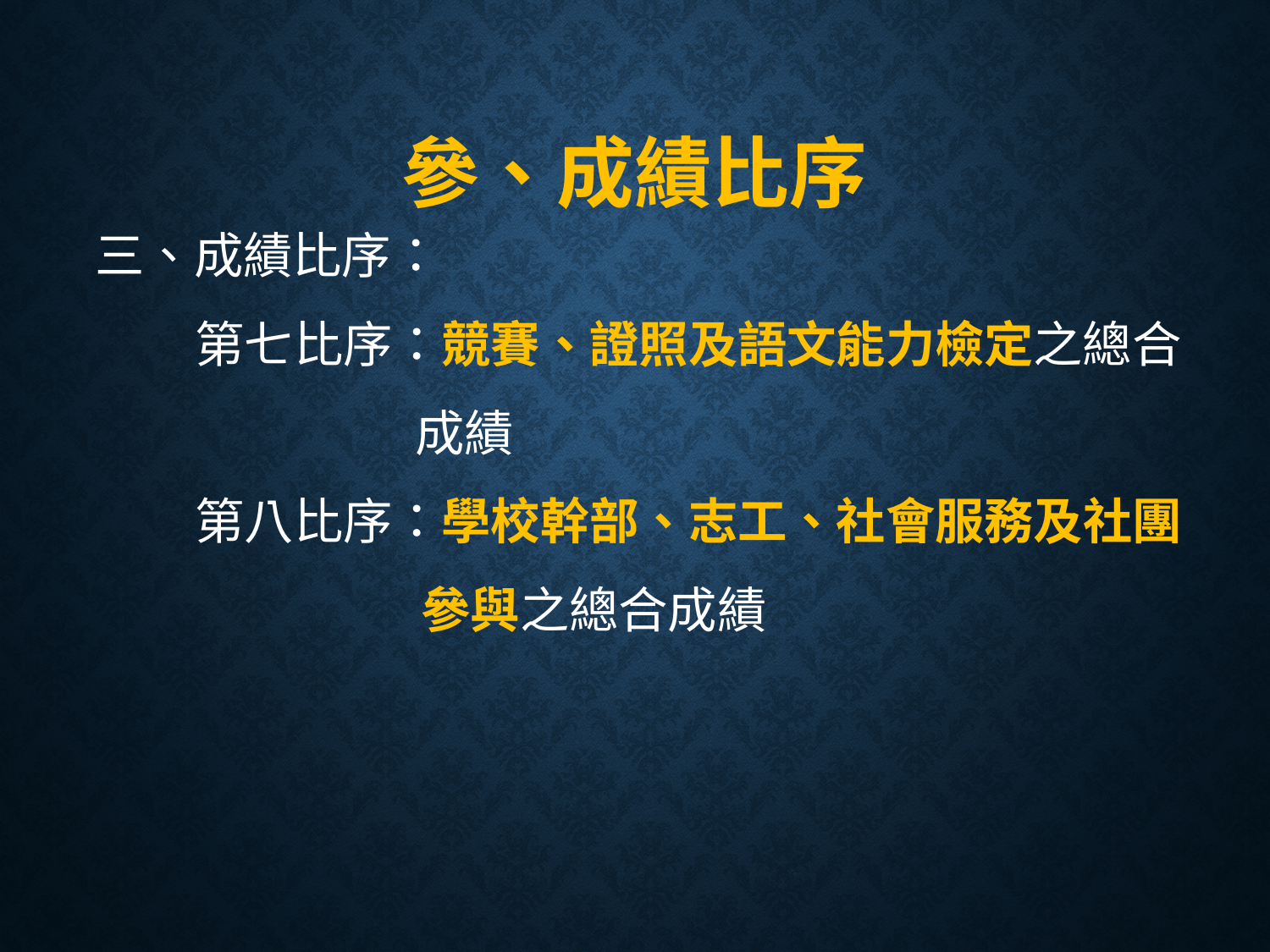

# 參、成績比序
三、成績比序：
        第七比序：競賽、證照及語文能力檢定之總合
                            成績
        第八比序：學校幹部、志工、社會服務及社團
                            參與之總合成績